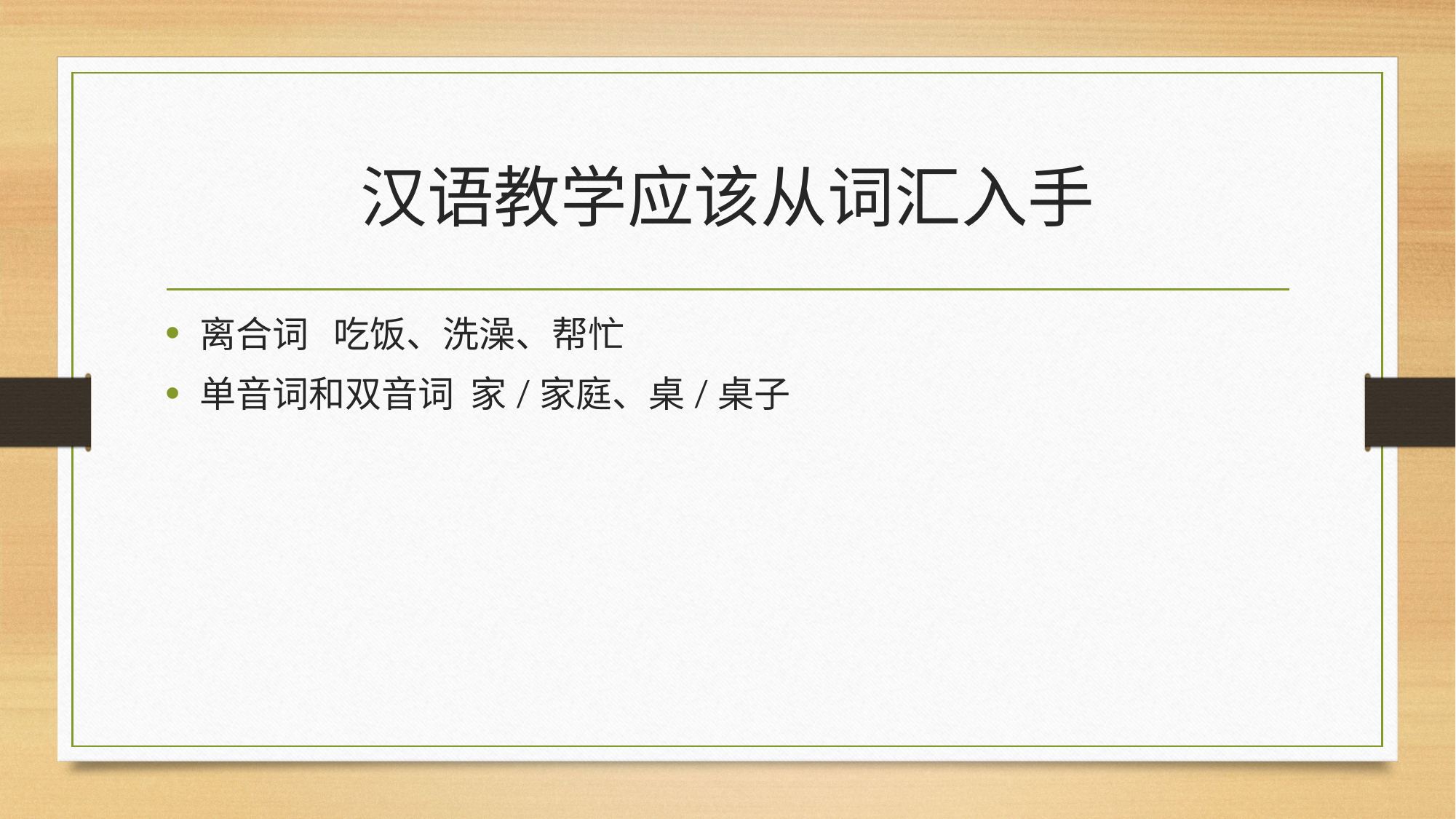

# 汉语教学应该从词汇入手
离合词   吃饭、洗澡、帮忙
单音词和双音词  家/家庭、桌/桌子